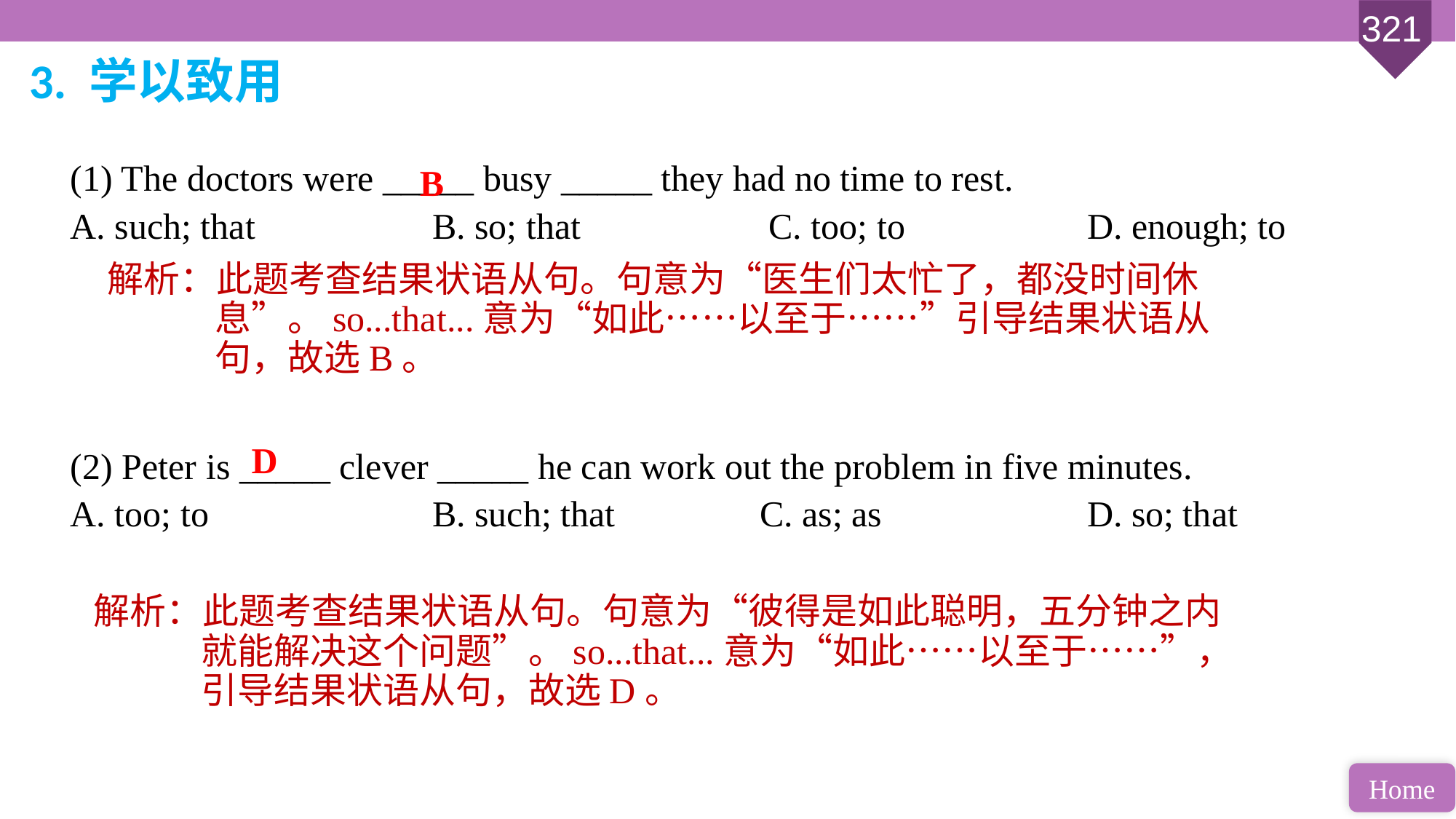

3. 学以致用
(1) The doctors were _____ busy _____ they had no time to rest.
A. such; that 		B. so; that		 C. too; to 		D. enough; to

(2) Peter is _____ clever _____ he can work out the problem in five minutes.
A. too; to 		B. such; that 		C. as; as 		D. so; that
B
解析：此题考查结果状语从句。句意为“医生们太忙了，都没时间休息”。so...that...意为“如此……以至于……”引导结果状语从句，故选B。
D
解析：此题考查结果状语从句。句意为“彼得是如此聪明，五分钟之内就能解决这个问题”。so...that...意为“如此……以至于……”，引导结果状语从句，故选D。